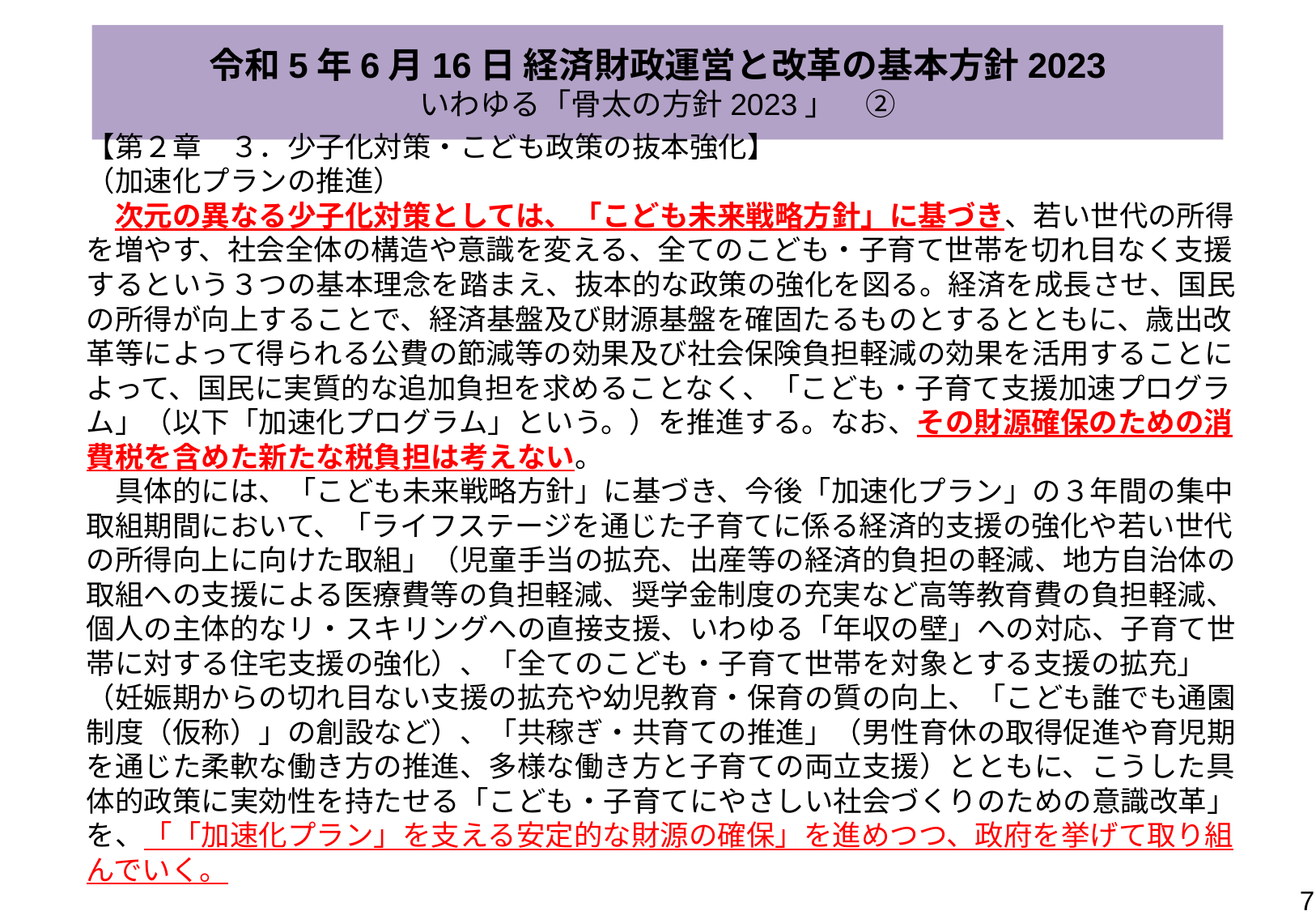

令和5年6月16日 経済財政運営と改革の基本方針2023
いわゆる「骨太の方針2023」　②
【第２章　３．少子化対策・こども政策の抜本強化】
（加速化プランの推進）
　次元の異なる少子化対策としては、「こども未来戦略方針」に基づき、若い世代の所得を増やす、社会全体の構造や意識を変える、全てのこども・子育て世帯を切れ目なく支援するという３つの基本理念を踏まえ、抜本的な政策の強化を図る。経済を成長させ、国民の所得が向上することで、経済基盤及び財源基盤を確固たるものとするとともに、歳出改革等によって得られる公費の節減等の効果及び社会保険負担軽減の効果を活用することによって、国民に実質的な追加負担を求めることなく、「こども・子育て支援加速プログラム」（以下「加速化プログラム」という。）を推進する。なお、その財源確保のための消費税を含めた新たな税負担は考えない。
　具体的には、「こども未来戦略方針」に基づき、今後「加速化プラン」の３年間の集中取組期間において、「ライフステージを通じた子育てに係る経済的支援の強化や若い世代の所得向上に向けた取組」（児童手当の拡充、出産等の経済的負担の軽減、地方自治体の取組への支援による医療費等の負担軽減、奨学金制度の充実など高等教育費の負担軽減、個人の主体的なリ・スキリングへの直接支援、いわゆる「年収の壁」への対応、子育て世帯に対する住宅支援の強化）、「全てのこども・子育て世帯を対象とする支援の拡充」（妊娠期からの切れ目ない支援の拡充や幼児教育・保育の質の向上、「こども誰でも通園制度（仮称）」の創設など）、「共稼ぎ・共育ての推進」（男性育休の取得促進や育児期を通じた柔軟な働き方の推進、多様な働き方と子育ての両立支援）とともに、こうした具体的政策に実効性を持たせる「こども・子育てにやさしい社会づくりのための意識改革」を、「「加速化プラン」を支える安定的な財源の確保」を進めつつ、政府を挙げて取り組んでいく。
7